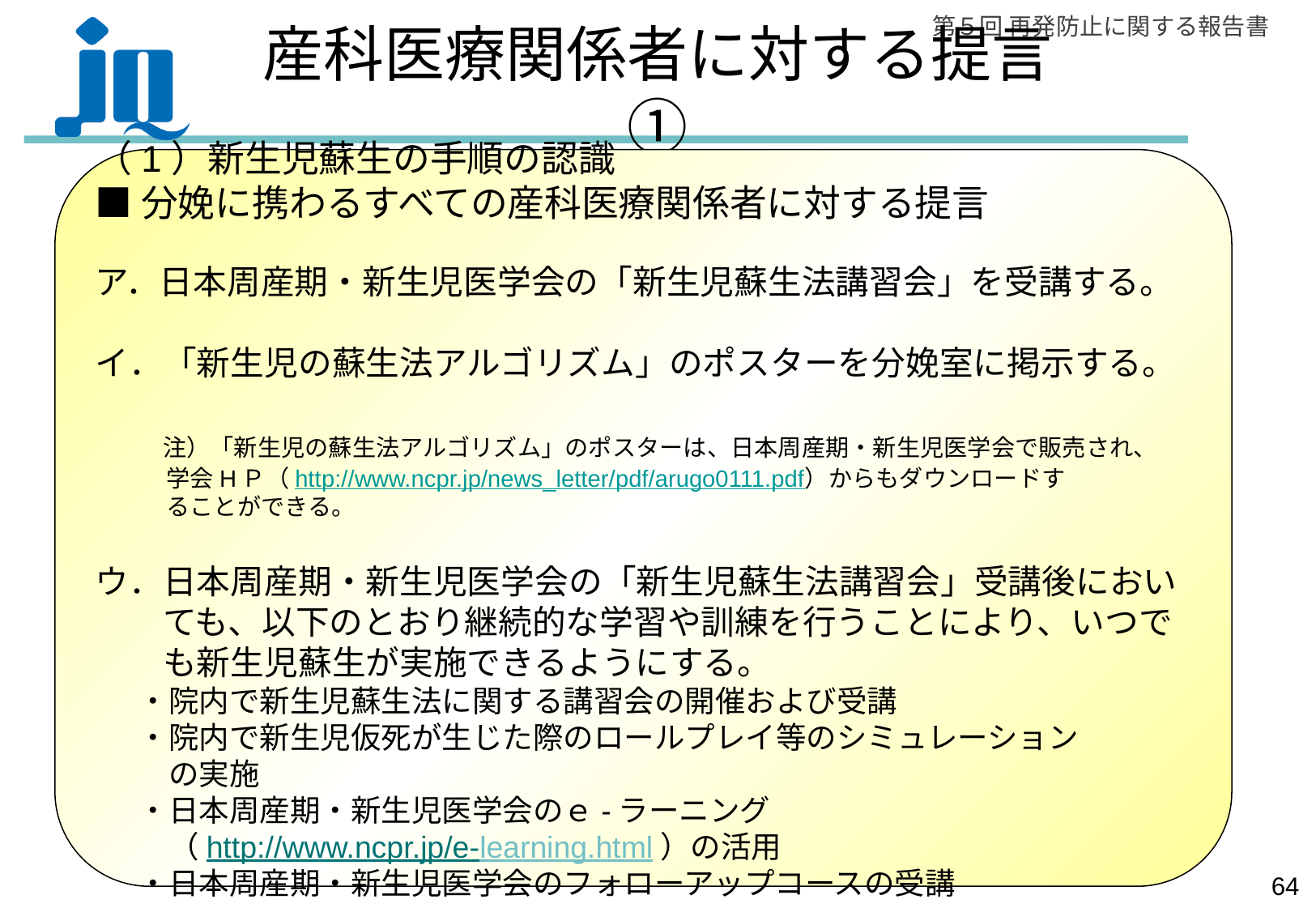

# 産科医療関係者に対する提言①
（1）新生児蘇生の手順の認識
■分娩に携わるすべての産科医療関係者に対する提言

ア．日本周産期・新生児医学会の「新生児蘇生法講習会」を受講する。

イ．「新生児の蘇生法アルゴリズム」のポスターを分娩室に掲示する。
　　注）「新生児の蘇生法アルゴリズム」のポスターは、日本周産期・新生児医学会で販売され、
　　　学会HＰ（http://www.ncpr.jp/news_letter/pdf/arugo0111.pdf）からもダウンロードす
　　　ることができる。

ウ．日本周産期・新生児医学会の「新生児蘇生法講習会」受講後におい
　　ても、以下のとおり継続的な学習や訓練を行うことにより、いつで
　　も新生児蘇生が実施できるようにする。
　・院内で新生児蘇生法に関する講習会の開催および受講
　・院内で新生児仮死が生じた際のロールプレイ等のシミュレーション
　　の実施
　・日本周産期・新生児医学会のｅ-ラーニング
　　（http://www.ncpr.jp/e-learning.html）の活用
　・日本周産期・新生児医学会のフォローアップコースの受講
64